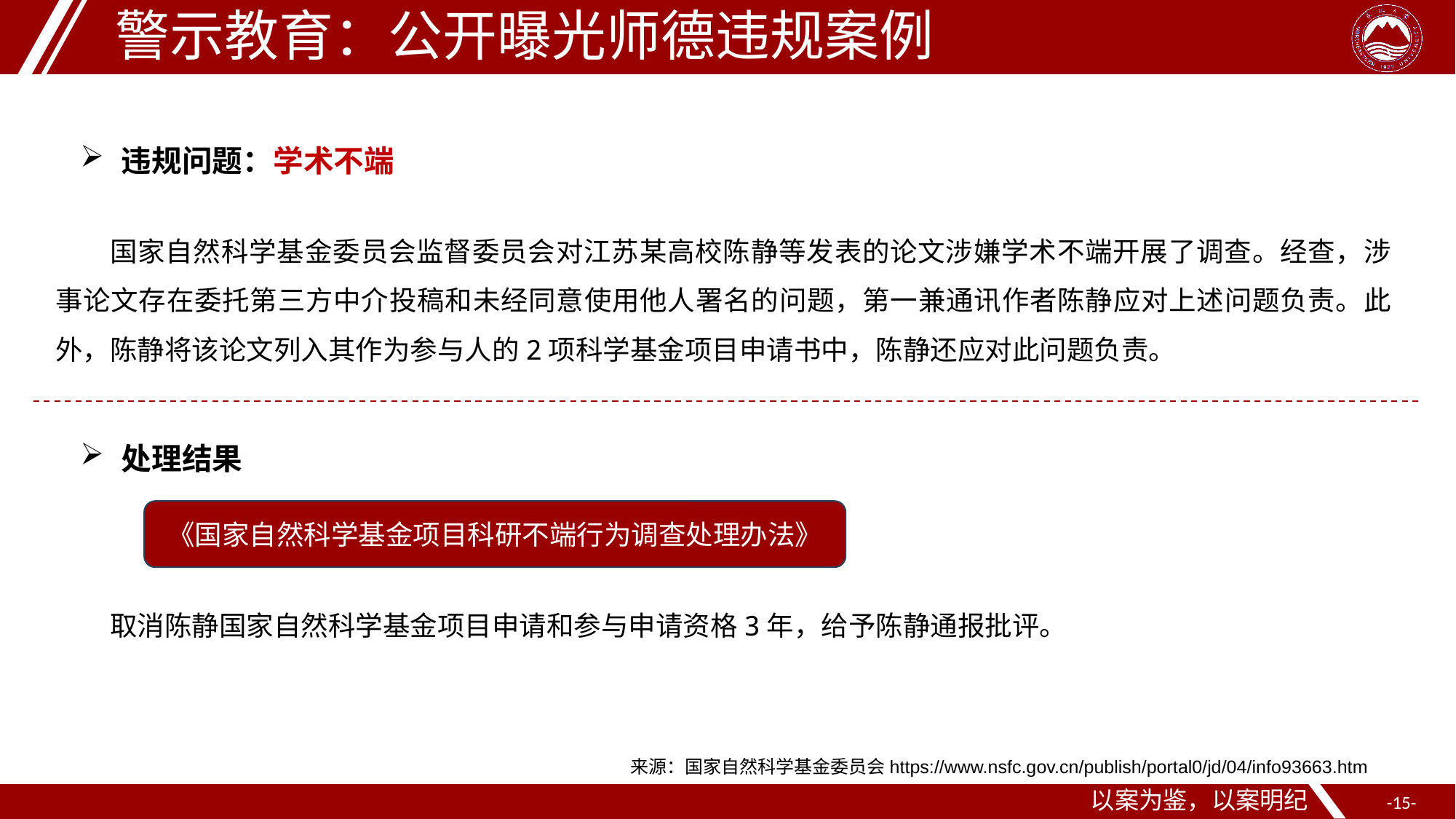

警示教育：公开曝光师德违规案例
违规问题：学术不端
国家自然科学基金委员会监督委员会对江苏某高校陈静等发表的论文涉嫌学术不端开展了调查。经查，涉事论文存在委托第三方中介投稿和未经同意使用他人署名的问题，第一兼通讯作者陈静应对上述问题负责。此外，陈静将该论文列入其作为参与人的2项科学基金项目申请书中，陈静还应对此问题负责。
处理结果
《国家自然科学基金项目科研不端行为调查处理办法》
取消陈静国家自然科学基金项目申请和参与申请资格3年，给予陈静通报批评。
来源：国家自然科学基金委员会https://www.nsfc.gov.cn/publish/portal0/jd/04/info93663.htm

以案为鉴，以案明纪
-15-